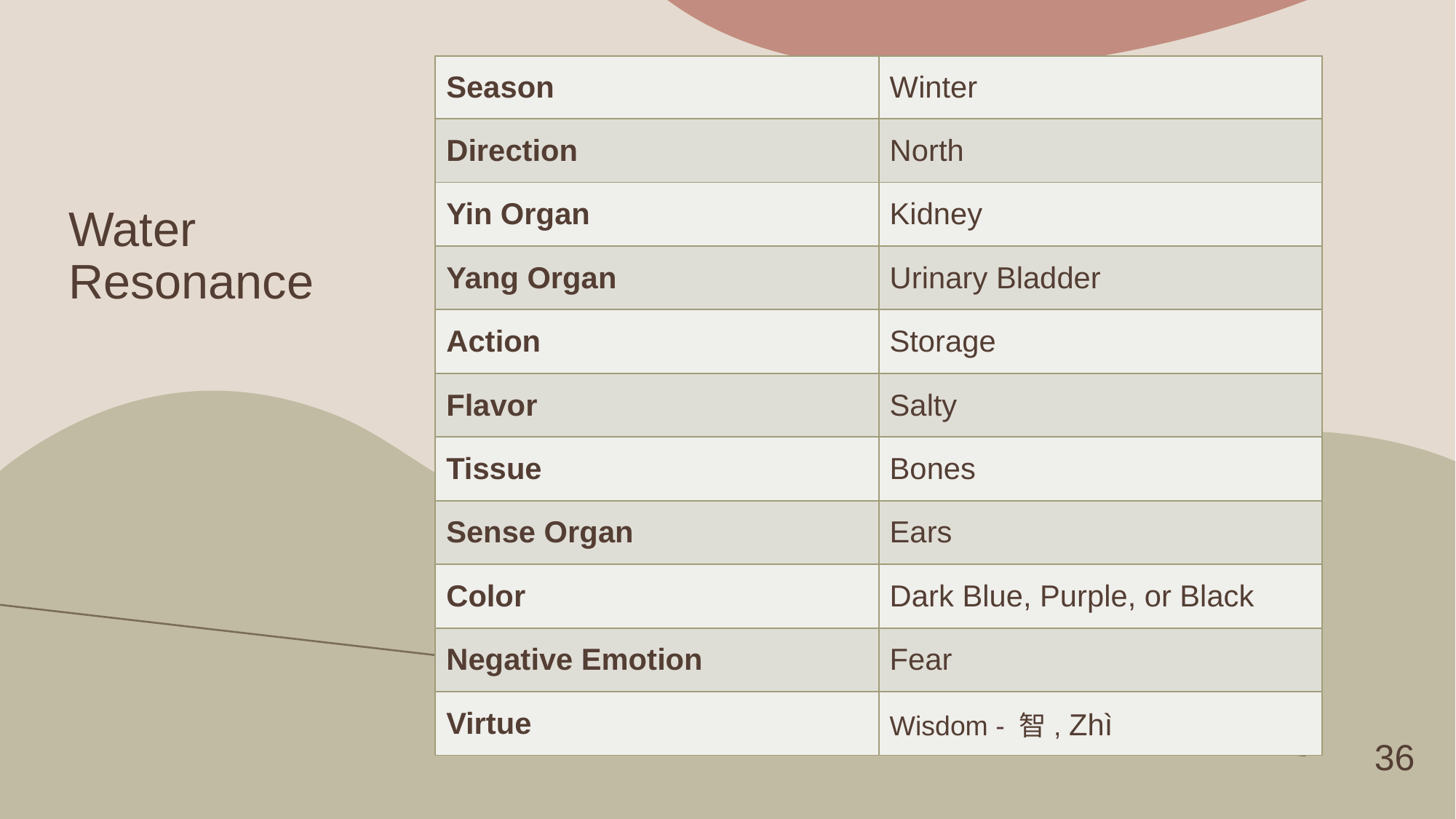

| Season | Winter |
| --- | --- |
| Direction | North |
| Yin Organ | Kidney |
| Yang Organ | Urinary Bladder |
| Action | Storage |
| Flavor | Salty |
| Tissue | Bones |
| Sense Organ | Ears |
| Color | Dark Blue, Purple, or Black |
| Negative Emotion | Fear |
| Virtue | Wisdom - 智, Zhì |
# Water Resonance
36